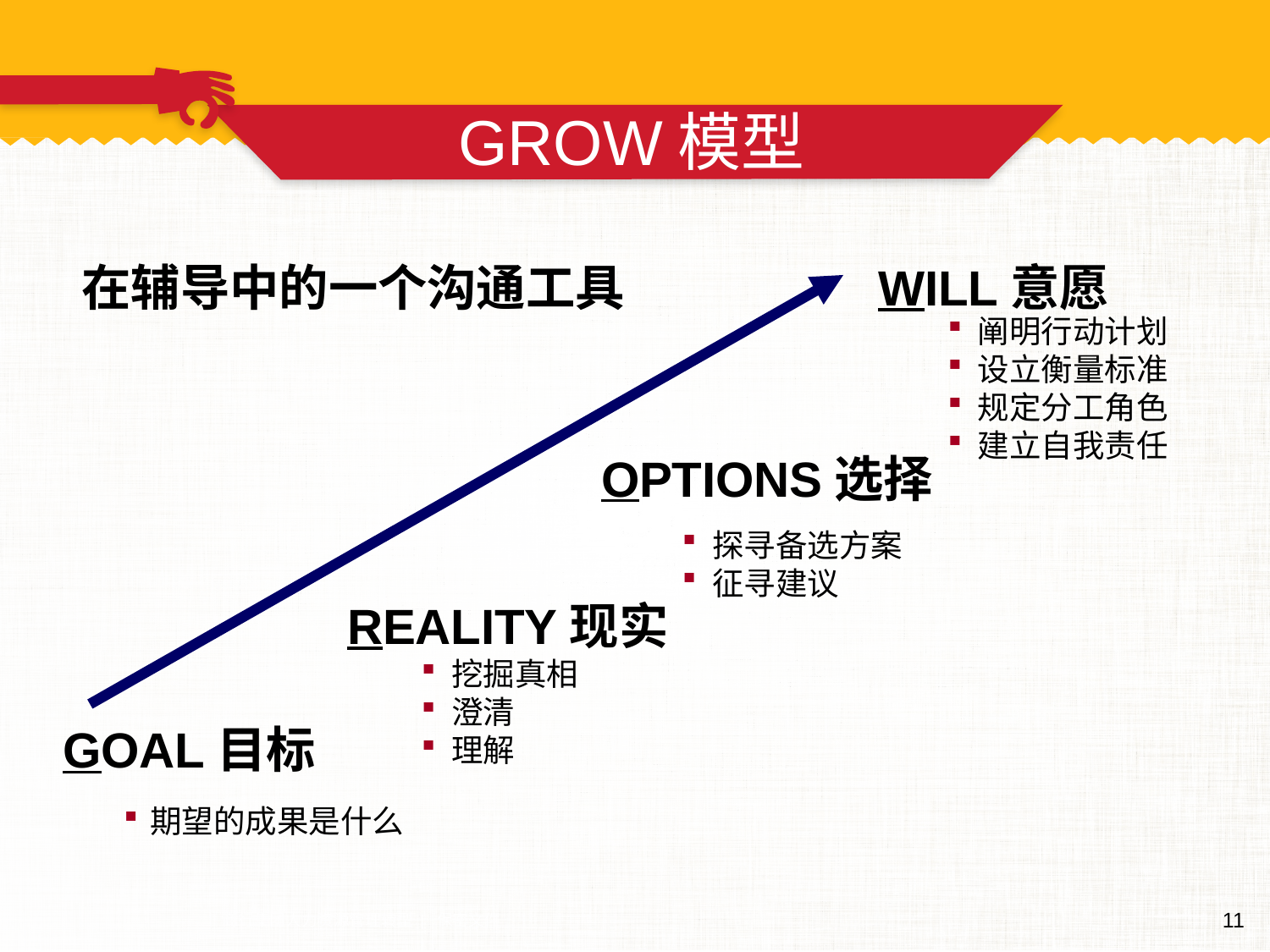

GROW模型
在辅导中的一个沟通工具
WILL意愿
阐明行动计划
设立衡量标准
规定分工角色
建立自我责任

OPTIONS选择
探寻备选方案
征寻建议
REALITY现实
挖掘真相
澄清
理解
GOAL目标
期望的成果是什么
商行集团人力资源管理转型 |  保密文件